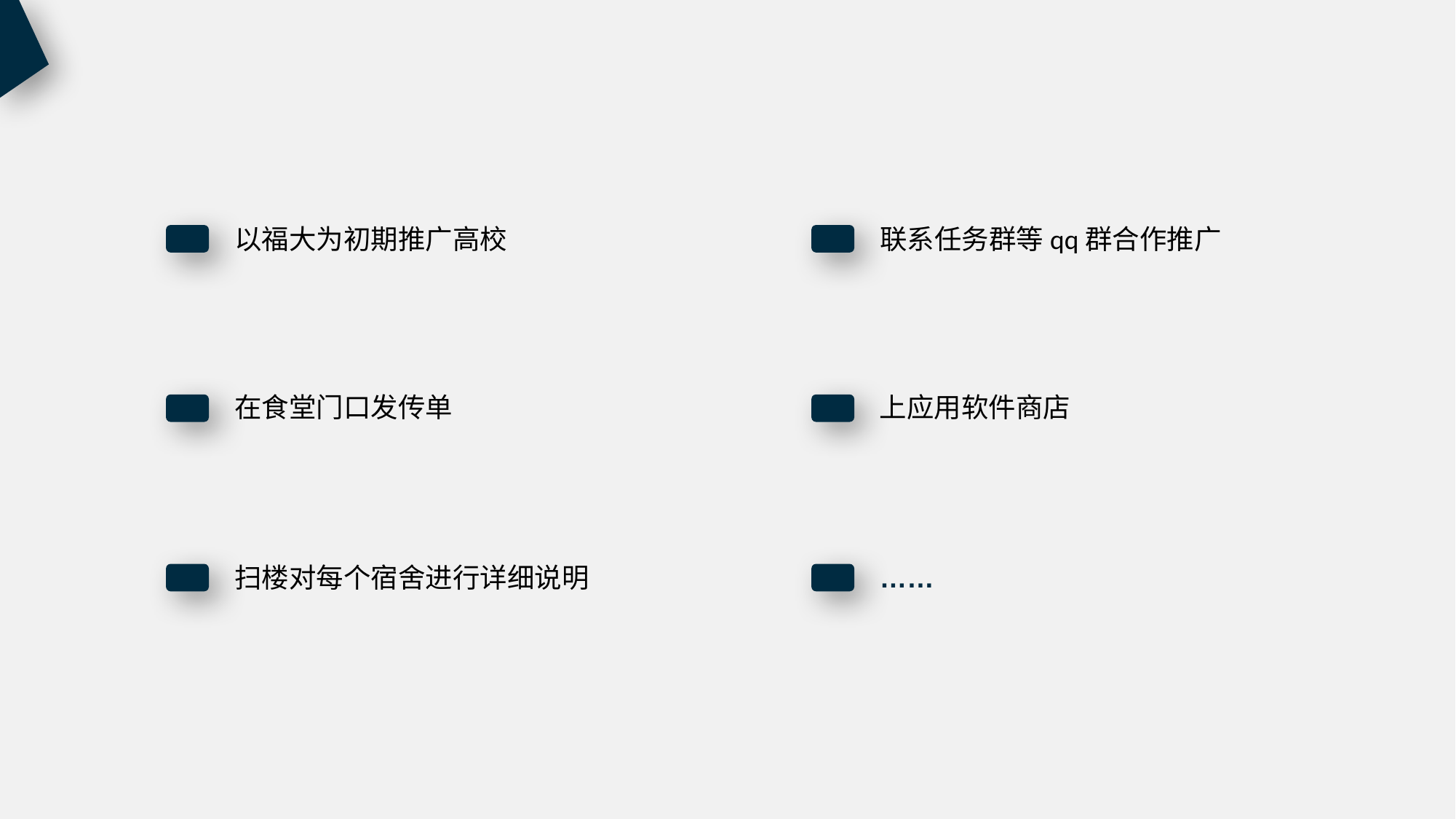

以福大为初期推广高校
联系任务群等qq群合作推广

在食堂门口发传单
上应用软件商店

扫楼对每个宿舍进行详细说明
……